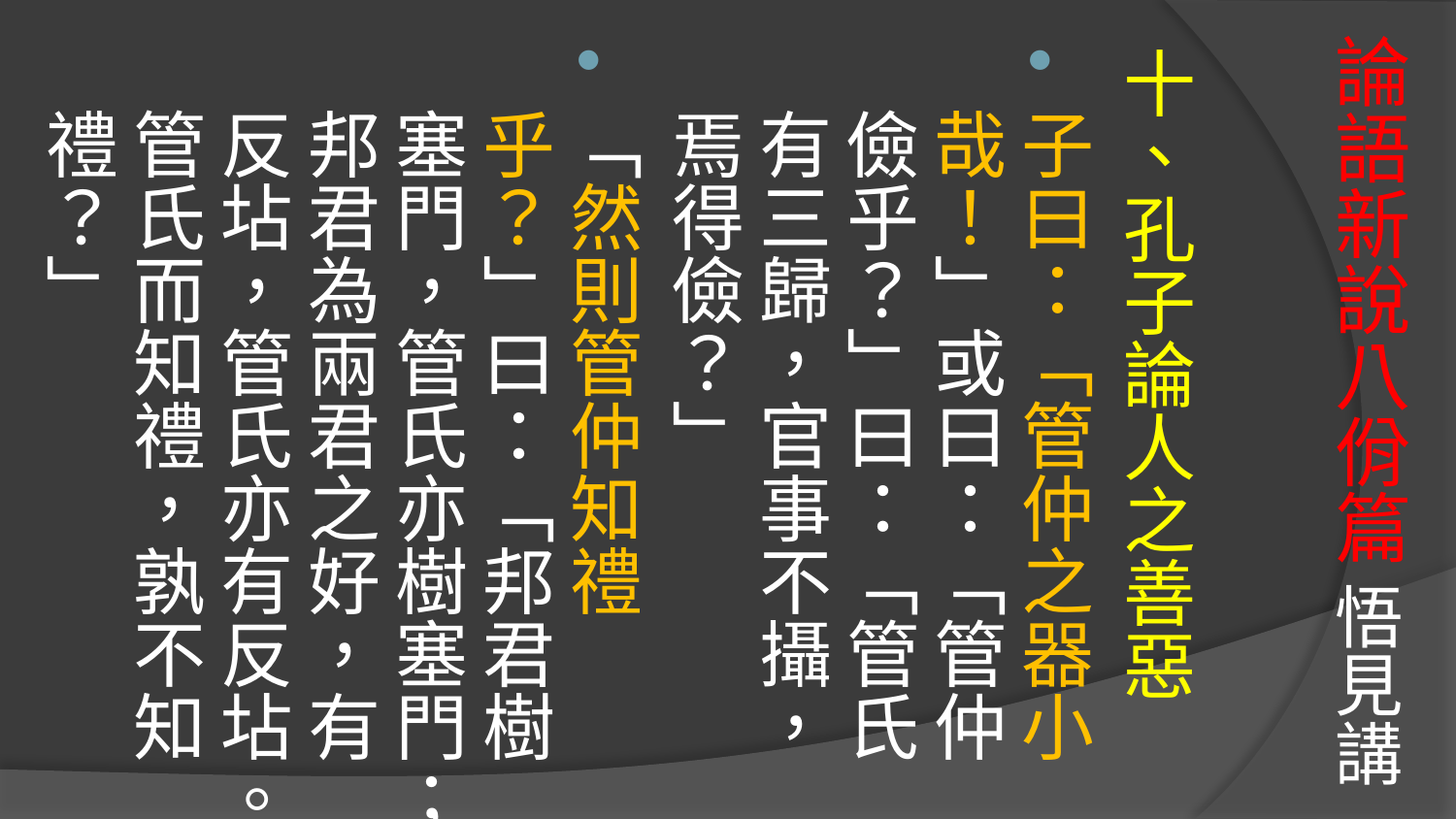

# 論語新說八佾篇 悟見講
十、孔子論人之善惡
子曰：「管仲之器小哉！」或曰：「管仲儉乎？」曰：「管氏有三歸，官事不攝，焉得儉？」
「然則管仲知禮乎？」曰：「邦君樹塞門，管氏亦樹塞門；邦君為兩君之好，有反坫，管氏亦有反坫。管氏而知禮，孰不知禮？」